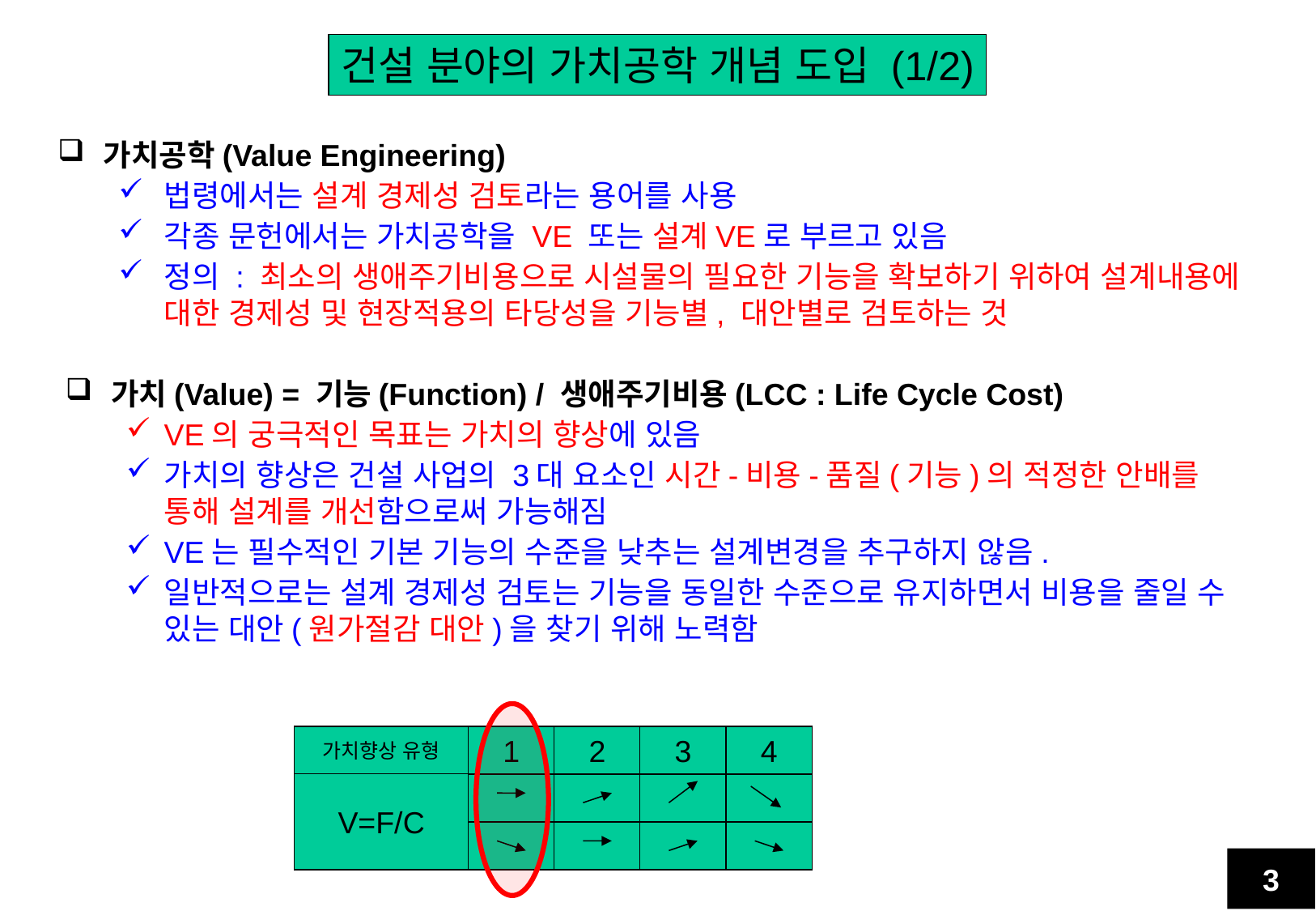

건설 분야의 가치공학 개념 도입 (1/2)
가치공학(Value Engineering)
법령에서는 설계 경제성 검토라는 용어를 사용
각종 문헌에서는 가치공학을 VE 또는 설계VE로 부르고 있음
정의 : 최소의 생애주기비용으로 시설물의 필요한 기능을 확보하기 위하여 설계내용에 대한 경제성 및 현장적용의 타당성을 기능별, 대안별로 검토하는 것

가치(Value) = 기능(Function) / 생애주기비용(LCC : Life Cycle Cost)
VE의 궁극적인 목표는 가치의 향상에 있음
가치의 향상은 건설 사업의 3대 요소인 시간-비용-품질(기능)의 적정한 안배를 통해 설계를 개선함으로써 가능해짐
VE는 필수적인 기본 기능의 수준을 낮추는 설계변경을 추구하지 않음.
일반적으로는 설계 경제성 검토는 기능을 동일한 수준으로 유지하면서 비용을 줄일 수 있는 대안(원가절감 대안)을 찾기 위해 노력함

가치향상 유형
1
2
3
4
V=F/C

3